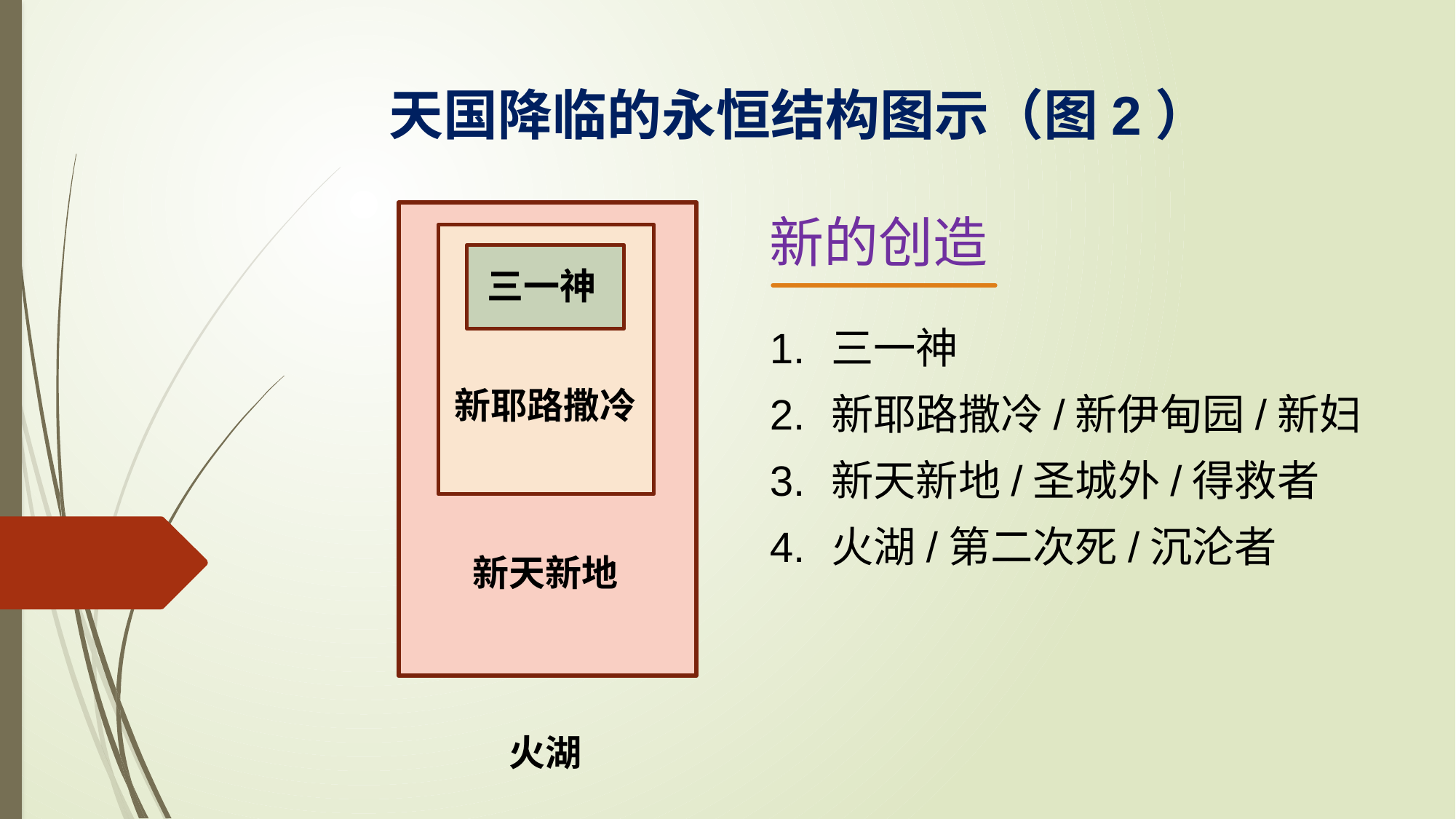

天国降临的永恒结构图示（图2）

新的创造

三一神
新耶路撒冷/新伊甸园/新妇
新天新地/圣城外/得救者
火湖/第二次死/沉沦者

三一神
新耶路撒冷
新天新地
火湖